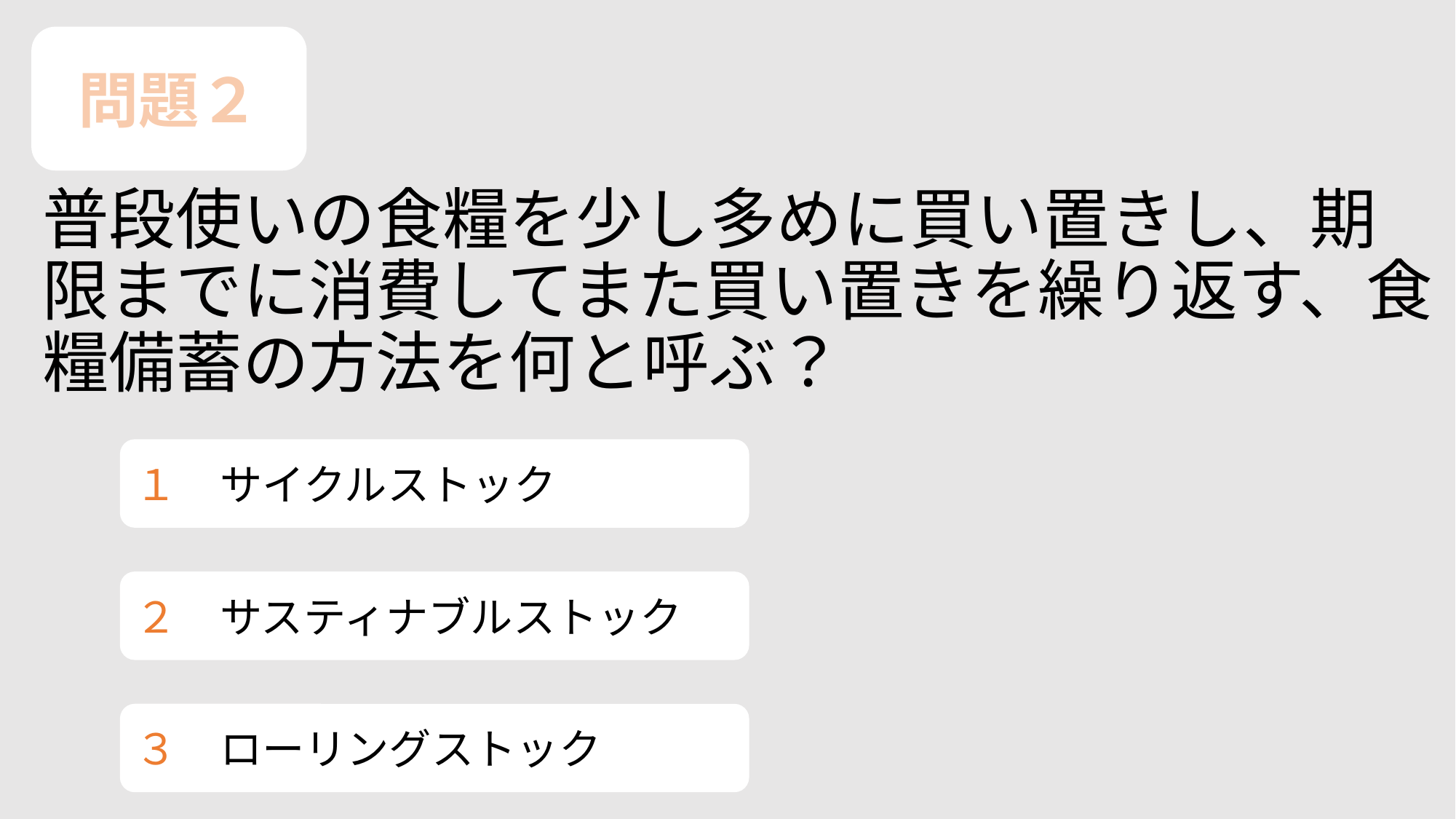

問題２
# 普段使いの食糧を少し多めに買い置きし、期限までに消費してまた買い置きを繰り返す、食糧備蓄の方法を何と呼ぶ？
１　サイクルストック
２　サスティナブルストック
３　ローリングストック